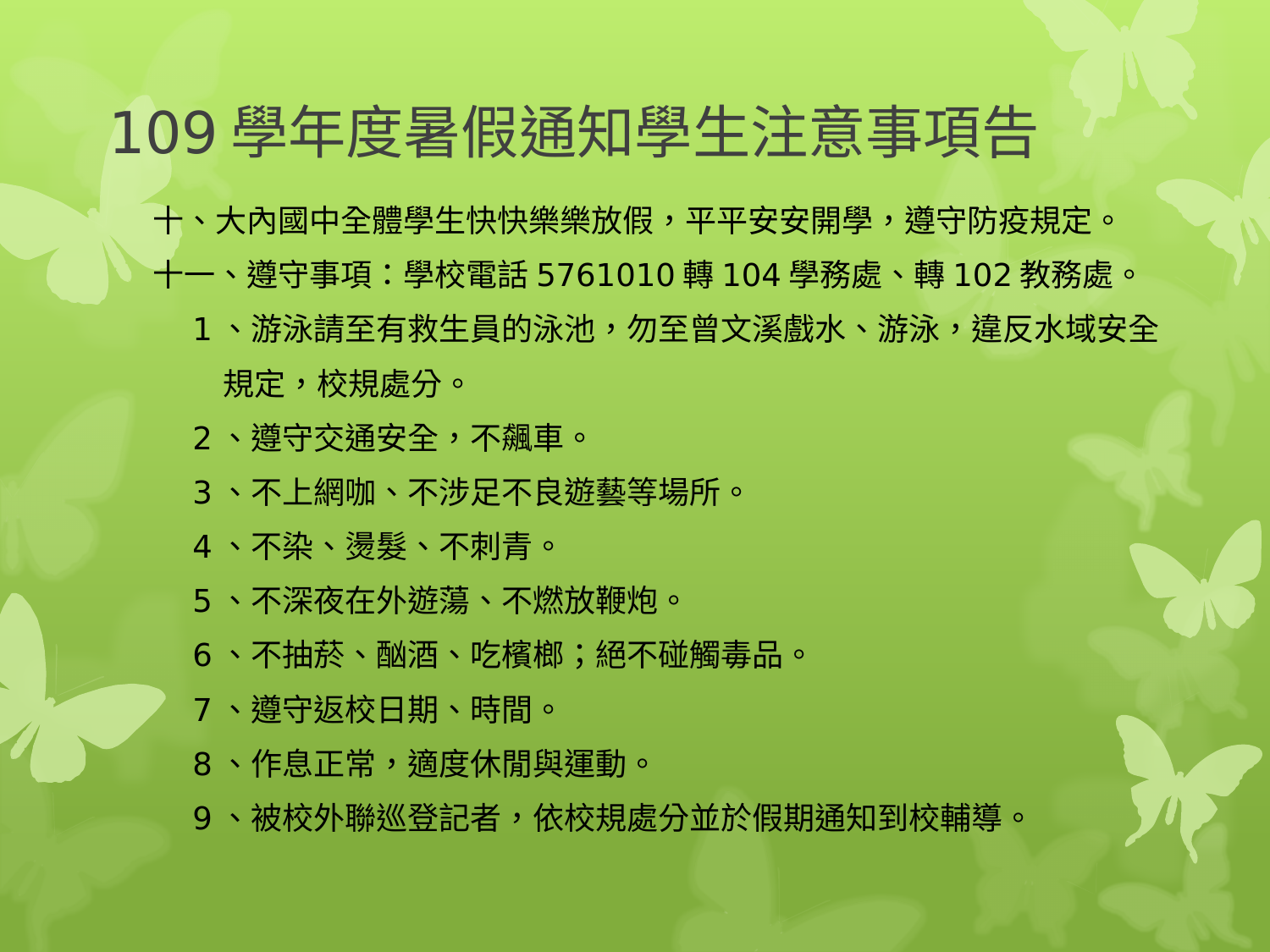

109學年度暑假通知學生注意事項告
十、大內國中全體學生快快樂樂放假，平平安安開學，遵守防疫規定。
十一、遵守事項：學校電話5761010轉104學務處、轉102教務處。
    1、游泳請至有救生員的泳池，勿至曾文溪戲水、游泳，違反水域安全
         規定，校規處分。
    2、遵守交通安全，不飆車。
    3、不上網咖、不涉足不良遊藝等場所。
    4、不染、燙髮、不刺青。
    5、不深夜在外遊蕩、不燃放鞭炮。
    6、不抽菸、酗酒、吃檳榔；絕不碰觸毒品。
    7、遵守返校日期、時間。
    8、作息正常，適度休閒與運動。
    9、被校外聯巡登記者，依校規處分並於假期通知到校輔導。